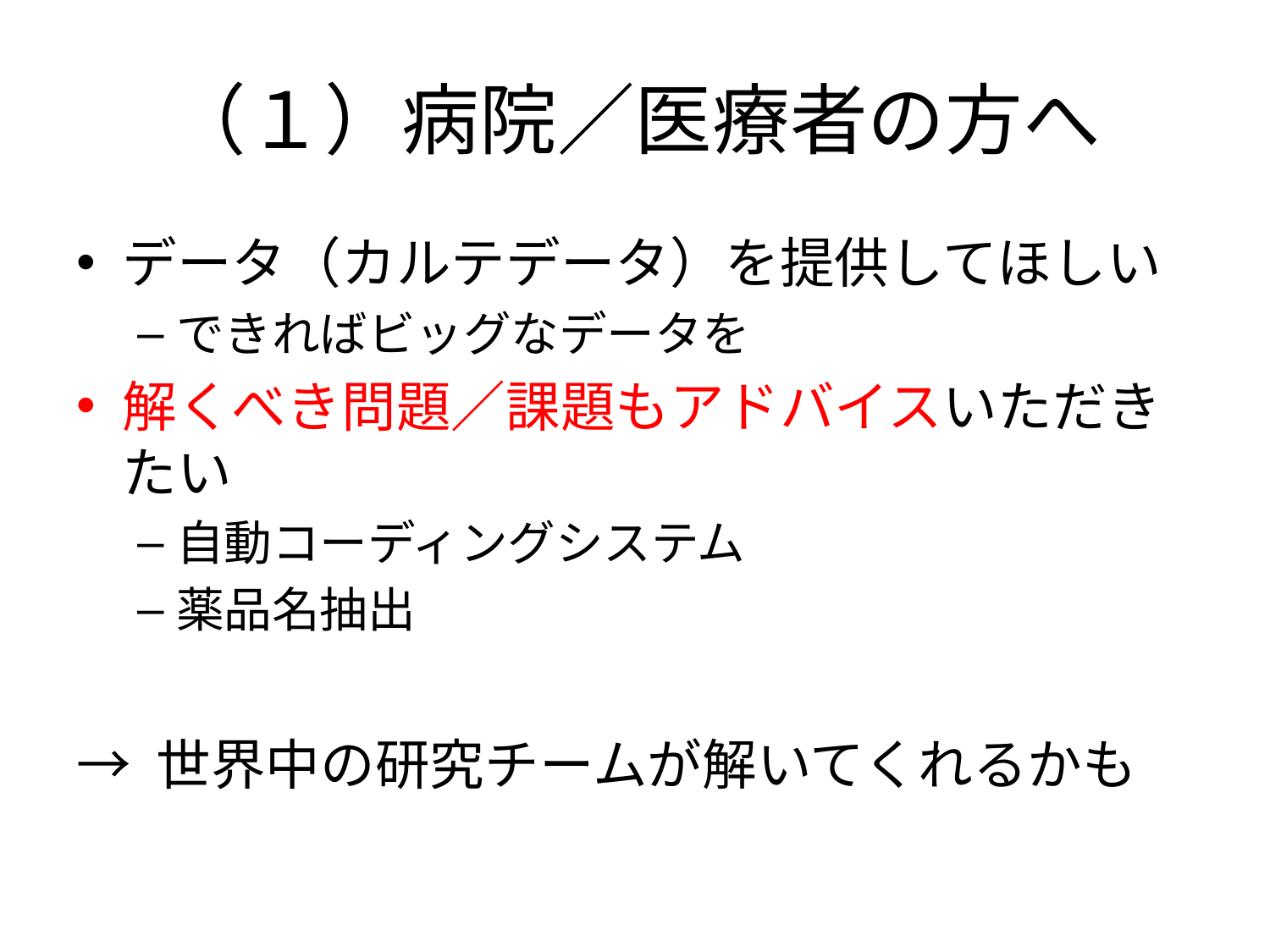

# （１）病院／医療者の方へ
データ（カルテデータ）を提供してほしい
できればビッグなデータを
解くべき問題／課題もアドバイスいただきたい
自動コーディングシステム
薬品名抽出

→ 世界中の研究チームが解いてくれるかも